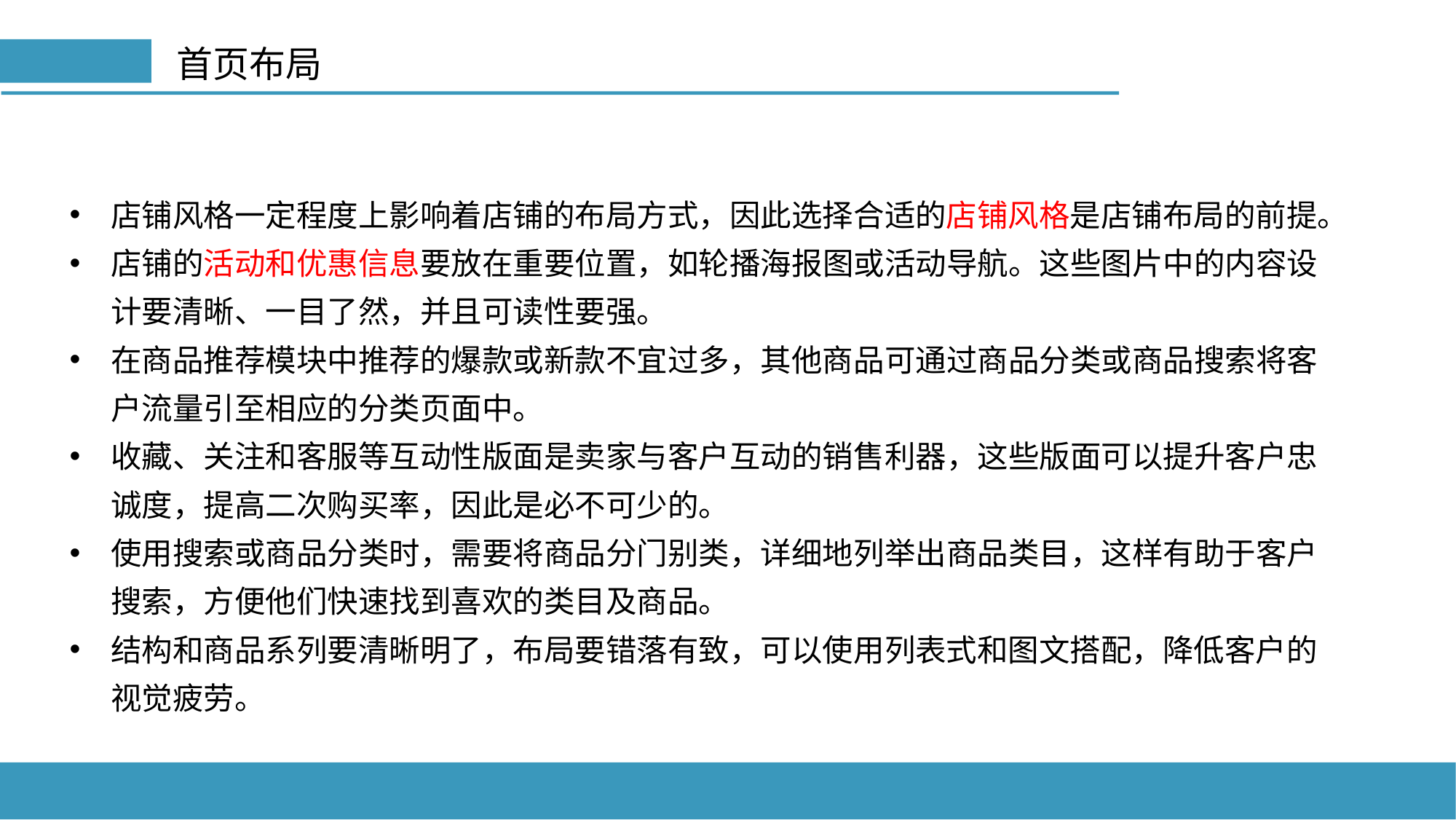

# 首页布局
店铺风格一定程度上影响着店铺的布局方式，因此选择合适的店铺风格是店铺布局的前提。
店铺的活动和优惠信息要放在重要位置，如轮播海报图或活动导航。这些图片中的内容设计要清晰、一目了然，并且可读性要强。
在商品推荐模块中推荐的爆款或新款不宜过多，其他商品可通过商品分类或商品搜索将客户流量引至相应的分类页面中。
收藏、关注和客服等互动性版面是卖家与客户互动的销售利器，这些版面可以提升客户忠诚度，提高二次购买率，因此是必不可少的。
使用搜索或商品分类时，需要将商品分门别类，详细地列举出商品类目，这样有助于客户搜索，方便他们快速找到喜欢的类目及商品。
结构和商品系列要清晰明了，布局要错落有致，可以使用列表式和图文搭配，降低客户的视觉疲劳。